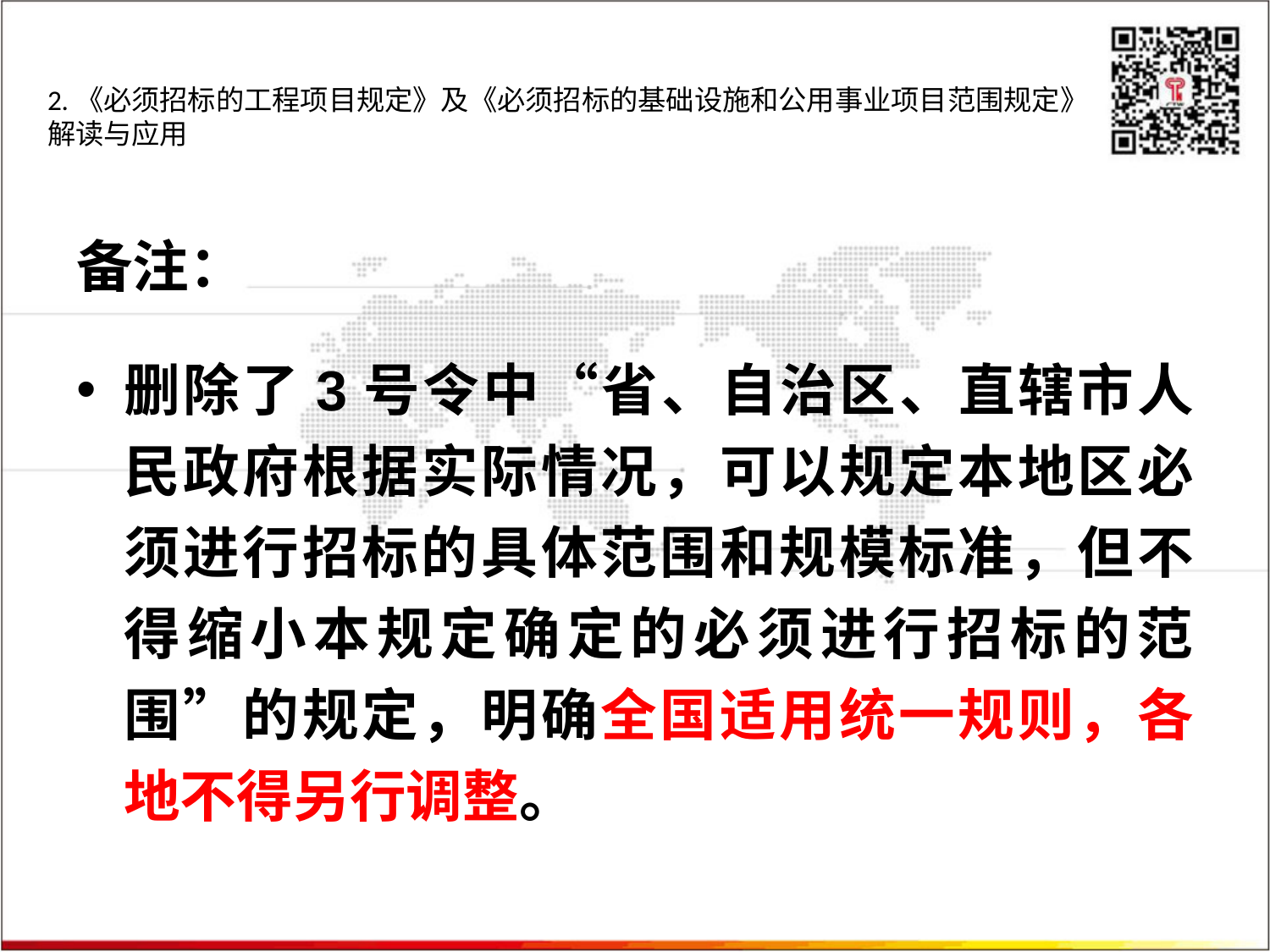

2.《必须招标的工程项目规定》及《必须招标的基础设施和公用事业项目范围规定》解读与应用
#
备注：
删除了3号令中“省、自治区、直辖市人民政府根据实际情况，可以规定本地区必须进行招标的具体范围和规模标准，但不得缩小本规定确定的必须进行招标的范围”的规定，明确全国适用统一规则，各地不得另行调整。